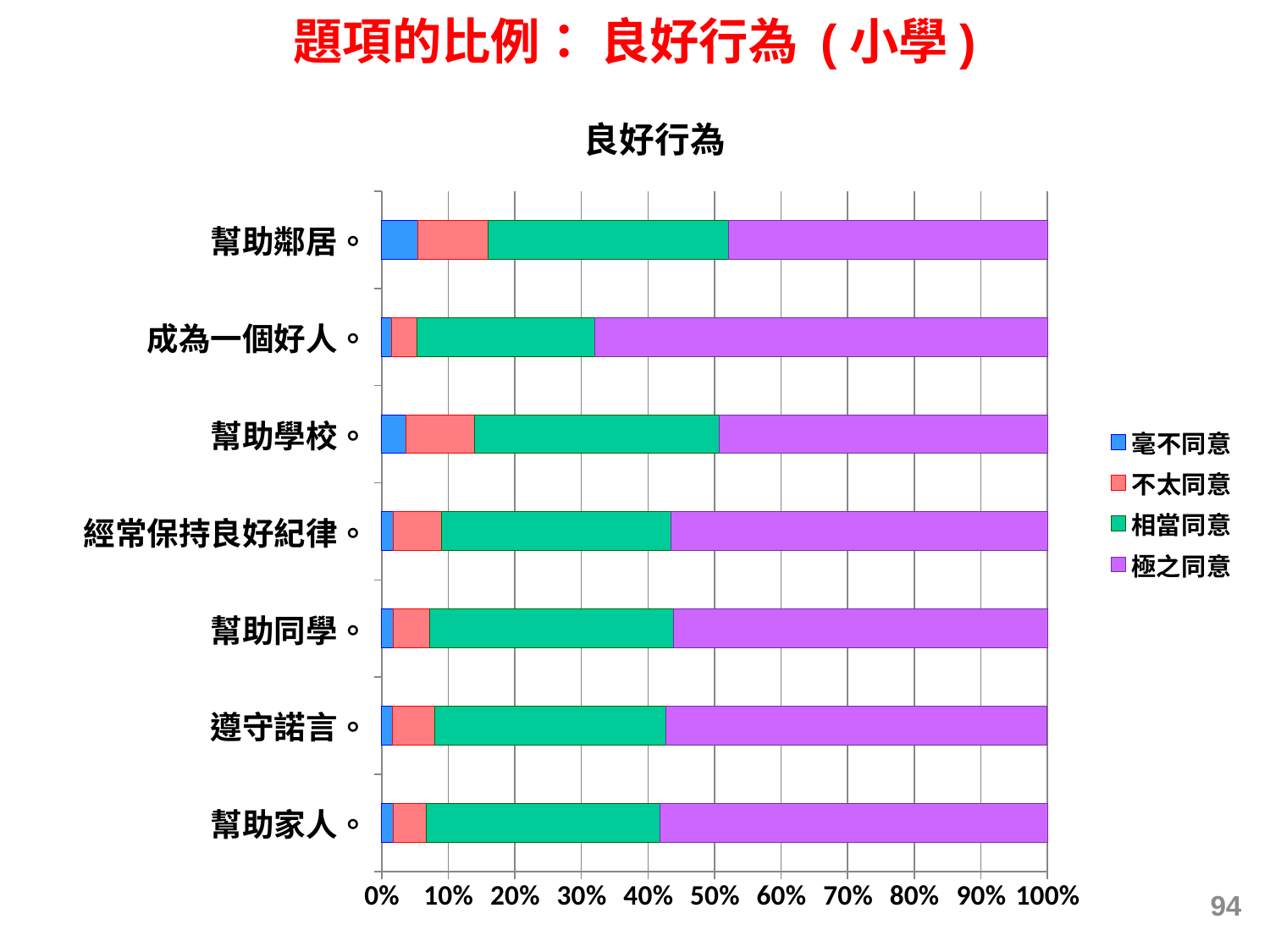

題項的比例： 良好行為 (小學)

### Chart: 良好行為

| Category | 毫不同意 | 不太同意 | 相當同意 | 極之同意 |
|---|---|---|---|---|
| 幫助家人。 | 0.017204520004072115 | 0.04957752214191193 | 0.3509111269469613 | 0.5823068309070532 |
| 遵守諾言。 | 0.015946028825513665 | 0.06327302463457017 | 0.34795052642338753 | 0.5728304201165286 |
| 幫助同學。 | 0.017849857201142426 | 0.05416156670746637 | 0.36617707058343535 | 0.5618115055079556 |
| 經常保持良好紀律。 | 0.017999590918388222 | 0.07261198609122534 | 0.3442421763141748 | 0.5651462466762119 |
| 幫助學校。 | 0.03605720122574061 | 0.10337078651685402 | 0.3681307456588355 | 0.49244126659856996 |
| 成為一個好人。 | 0.014982042072857875 | 0.0387891226269882 | 0.2668034889687019 | 0.6794253463314532 |
| 幫助鄰居。 | 0.05445443400081752 | 0.10584389047813662 | 0.3612586841029839 | 0.47844299141806357 |
94